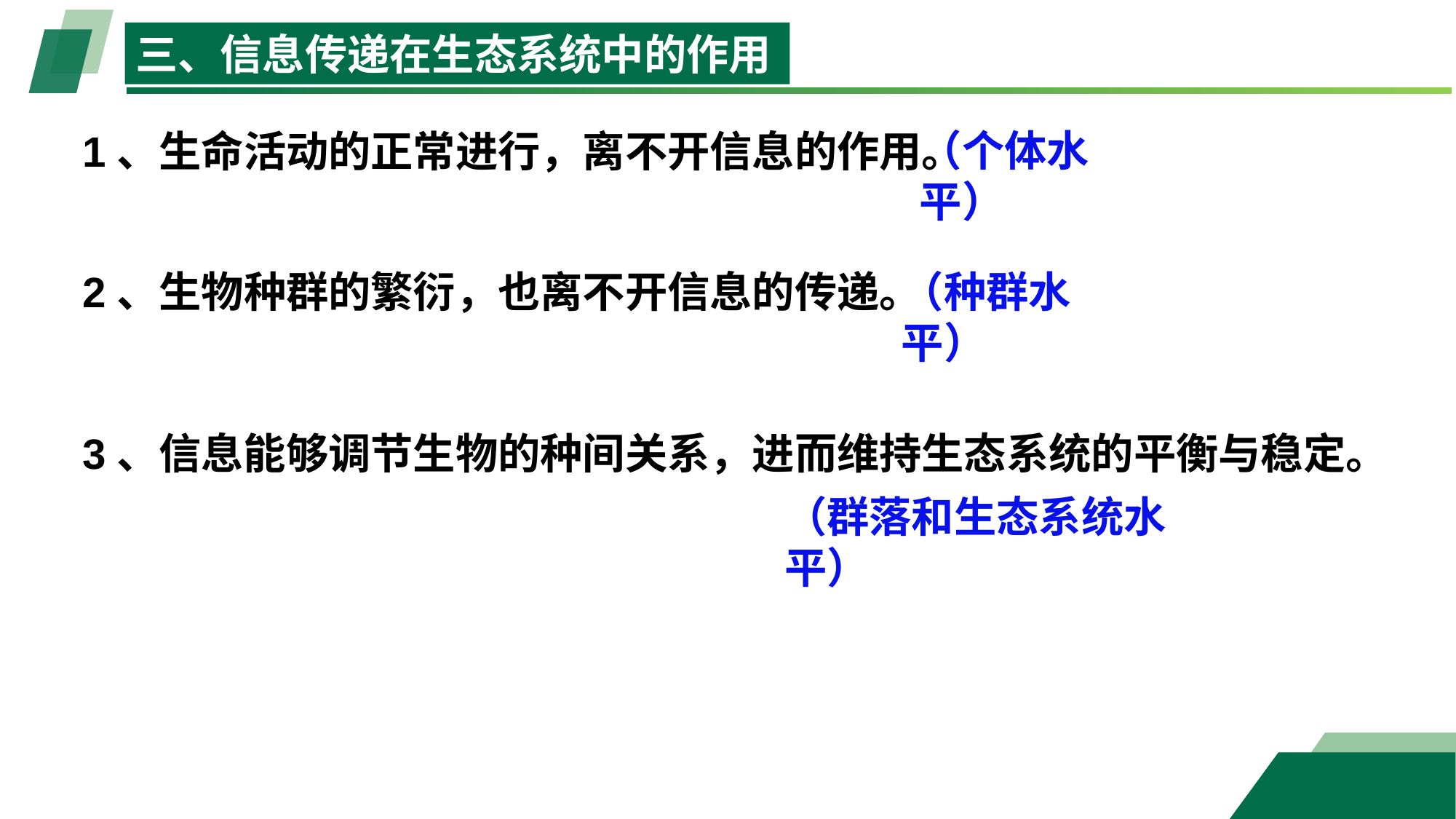

三、信息传递在生态系统中的作用
（个体水平）
1、生命活动的正常进行，离不开信息的作用。
2、生物种群的繁衍，也离不开信息的传递。
（种群水平）
3、信息能够调节生物的种间关系，进而维持生态系统的平衡与稳定。
（群落和生态系统水平）